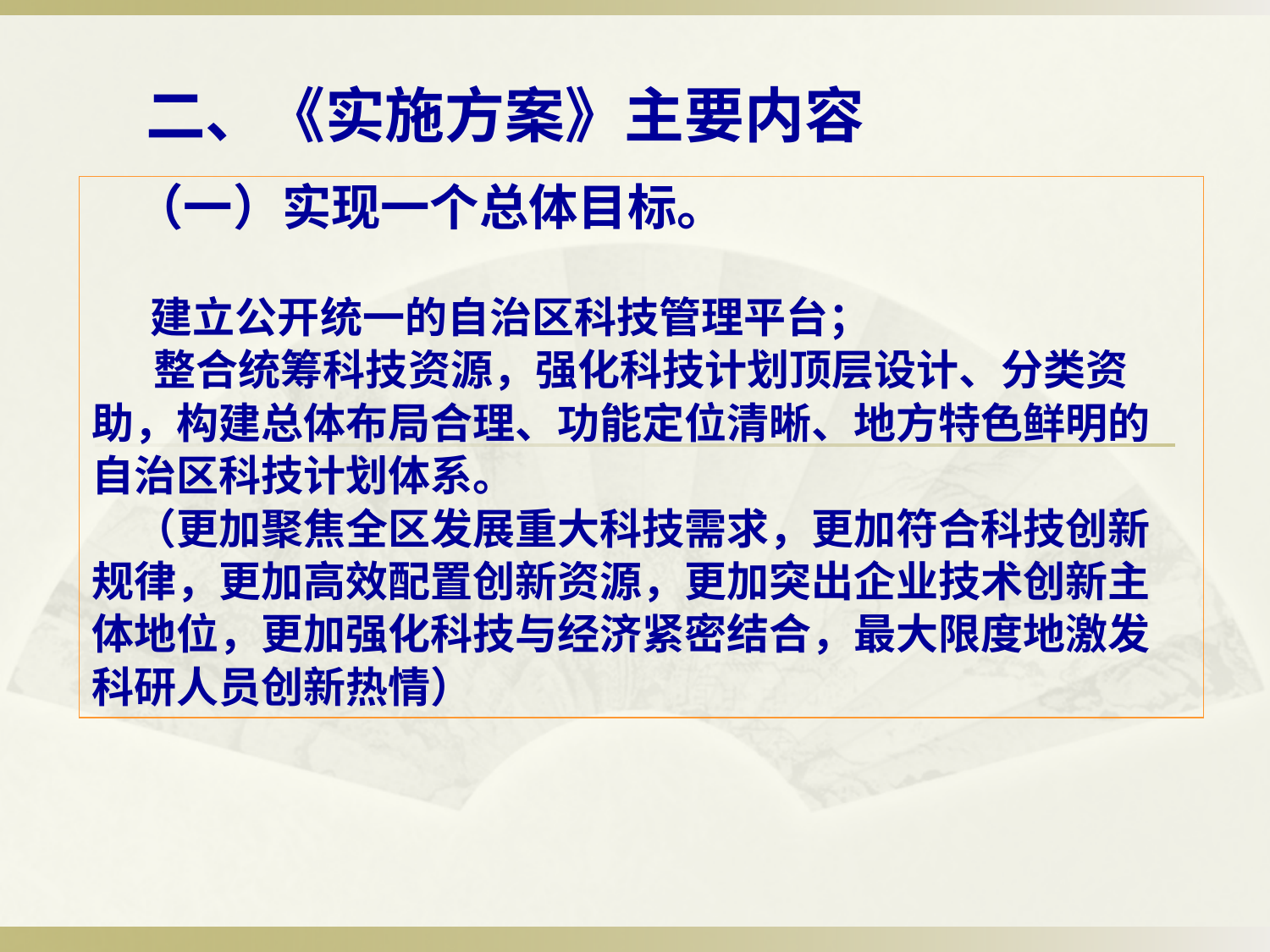

二、《实施方案》主要内容
（一）实现一个总体目标。

 建立公开统一的自治区科技管理平台；
 整合统筹科技资源，强化科技计划顶层设计、分类资助，构建总体布局合理、功能定位清晰、地方特色鲜明的自治区科技计划体系。
（更加聚焦全区发展重大科技需求，更加符合科技创新规律，更加高效配置创新资源，更加突出企业技术创新主体地位，更加强化科技与经济紧密结合，最大限度地激发科研人员创新热情）